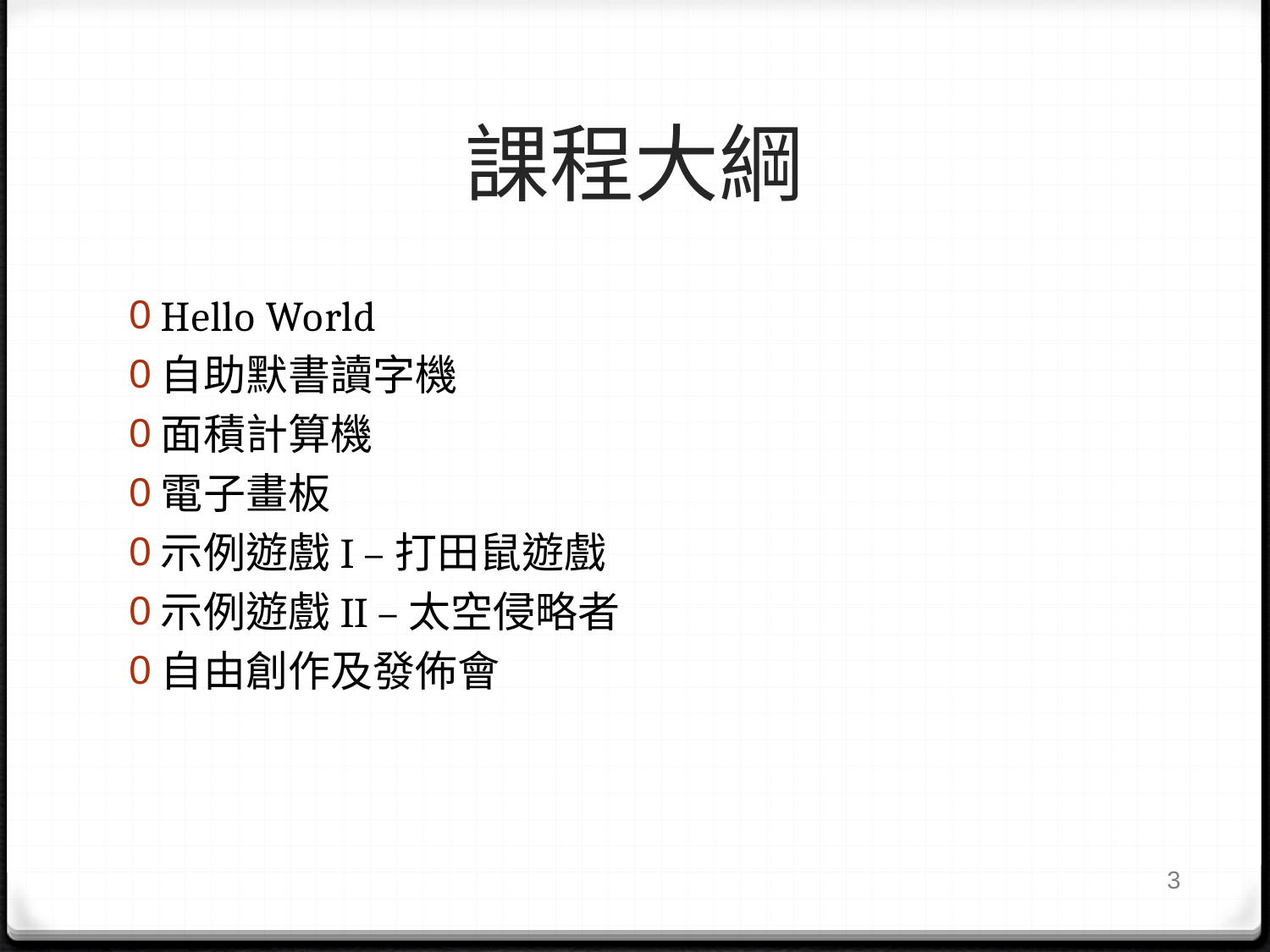

# 課程大綱
Hello World
自助默書讀字機
面積計算機
電子畫板
示例遊戲I –打田鼠遊戲
示例遊戲II –太空侵略者
自由創作及發佈會

3